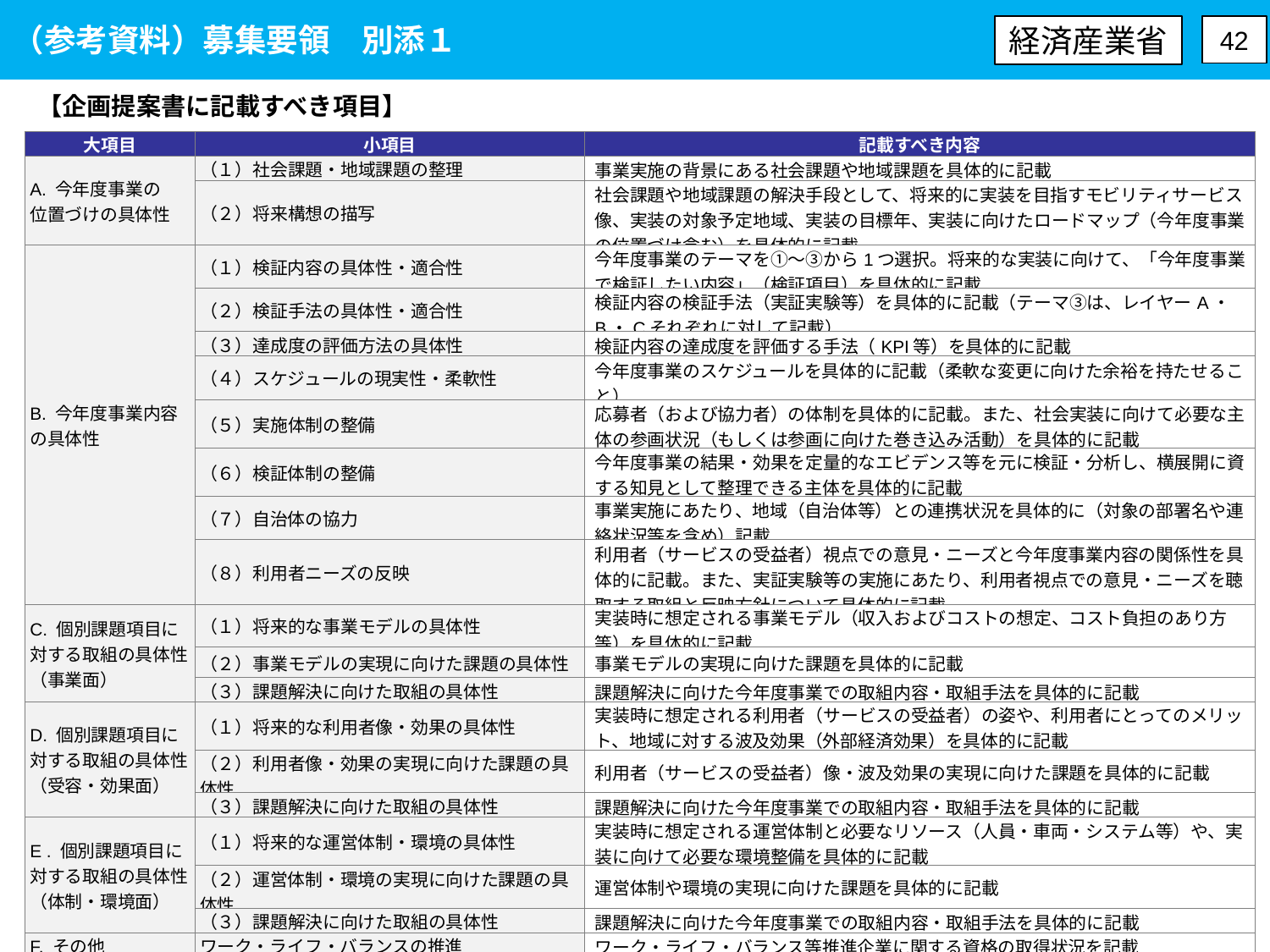

（参考資料）募集要領　別添１
経済産業省
42
【企画提案書に記載すべき項目】
| 大項目 | 小項目 | 記載すべき内容 |
| --- | --- | --- |
| A. 今年度事業の 位置づけの具体性 | （１）社会課題・地域課題の整理 | 事業実施の背景にある社会課題や地域課題を具体的に記載 |
|  | （２）将来構想の描写 | 社会課題や地域課題の解決手段として、将来的に実装を目指すモビリティサービス像、実装の対象予定地域、実装の目標年、実装に向けたロードマップ（今年度事業の位置づけ含む）を具体的に記載 |
| B. 今年度事業内容の具体性 | （１）検証内容の具体性・適合性 | 今年度事業のテーマを①～③から1つ選択。将来的な実装に向けて、「今年度事業で検証したい内容」（検証項目）を具体的に記載 |
|  | （２）検証手法の具体性・適合性 | 検証内容の検証手法（実証実験等）を具体的に記載（テーマ③は、レイヤーA・B・Cそれぞれに対して記載） |
|  | （３）達成度の評価方法の具体性 | 検証内容の達成度を評価する手法（KPI等）を具体的に記載 |
|  | （４）スケジュールの現実性・柔軟性 | 今年度事業のスケジュールを具体的に記載（柔軟な変更に向けた余裕を持たせること） |
|  | （５）実施体制の整備 | 応募者（および協力者）の体制を具体的に記載。また、社会実装に向けて必要な主体の参画状況（もしくは参画に向けた巻き込み活動）を具体的に記載 |
|  | （６）検証体制の整備 | 今年度事業の結果・効果を定量的なエビデンス等を元に検証・分析し、横展開に資する知見として整理できる主体を具体的に記載 |
|  | （７）自治体の協力 | 事業実施にあたり、地域（自治体等）との連携状況を具体的に（対象の部署名や連絡状況等を含め）記載 |
|  | （８）利用者ニーズの反映 | 利用者（サービスの受益者）視点での意見・ニーズと今年度事業内容の関係性を具体的に記載。また、実証実験等の実施にあたり、利用者視点での意見・ニーズを聴取する取組と反映方針について具体的に記載 |
| C. 個別課題項目に 対する取組の具体性 （事業面） | （１）将来的な事業モデルの具体性 | 実装時に想定される事業モデル（収入およびコストの想定、コスト負担のあり方等）を具体的に記載 |
|  | （２）事業モデルの実現に向けた課題の具体性 | 事業モデルの実現に向けた課題を具体的に記載 |
|  | （３）課題解決に向けた取組の具体性 | 課題解決に向けた今年度事業での取組内容・取組手法を具体的に記載 |
| D. 個別課題項目に 対する取組の具体性 （受容・効果面） | （１）将来的な利用者像・効果の具体性 | 実装時に想定される利用者（サービスの受益者）の姿や、利用者にとってのメリット、地域に対する波及効果（外部経済効果）を具体的に記載 |
|  | （２）利用者像・効果の実現に向けた課題の具体性 | 利用者（サービスの受益者）像・波及効果の実現に向けた課題を具体的に記載 |
|  | （３）課題解決に向けた取組の具体性 | 課題解決に向けた今年度事業での取組内容・取組手法を具体的に記載 |
| E . 個別課題項目に 対する取組の具体性 （体制・環境面） | （１）将来的な運営体制・環境の具体性 | 実装時に想定される運営体制と必要なリソース（人員・車両・システム等）や、実装に向けて必要な環境整備を具体的に記載 |
|  | （２）運営体制・環境の実現に向けた課題の具体性 | 運営体制や環境の実現に向けた課題を具体的に記載 |
|  | （３）課題解決に向けた取組の具体性 | 課題解決に向けた今年度事業での取組内容・取組手法を具体的に記載 |
| F. その他 | ワーク・ライフ・バランスの推進 | ワーク・ライフ・バランス等推進企業に関する資格の取得状況を記載 |